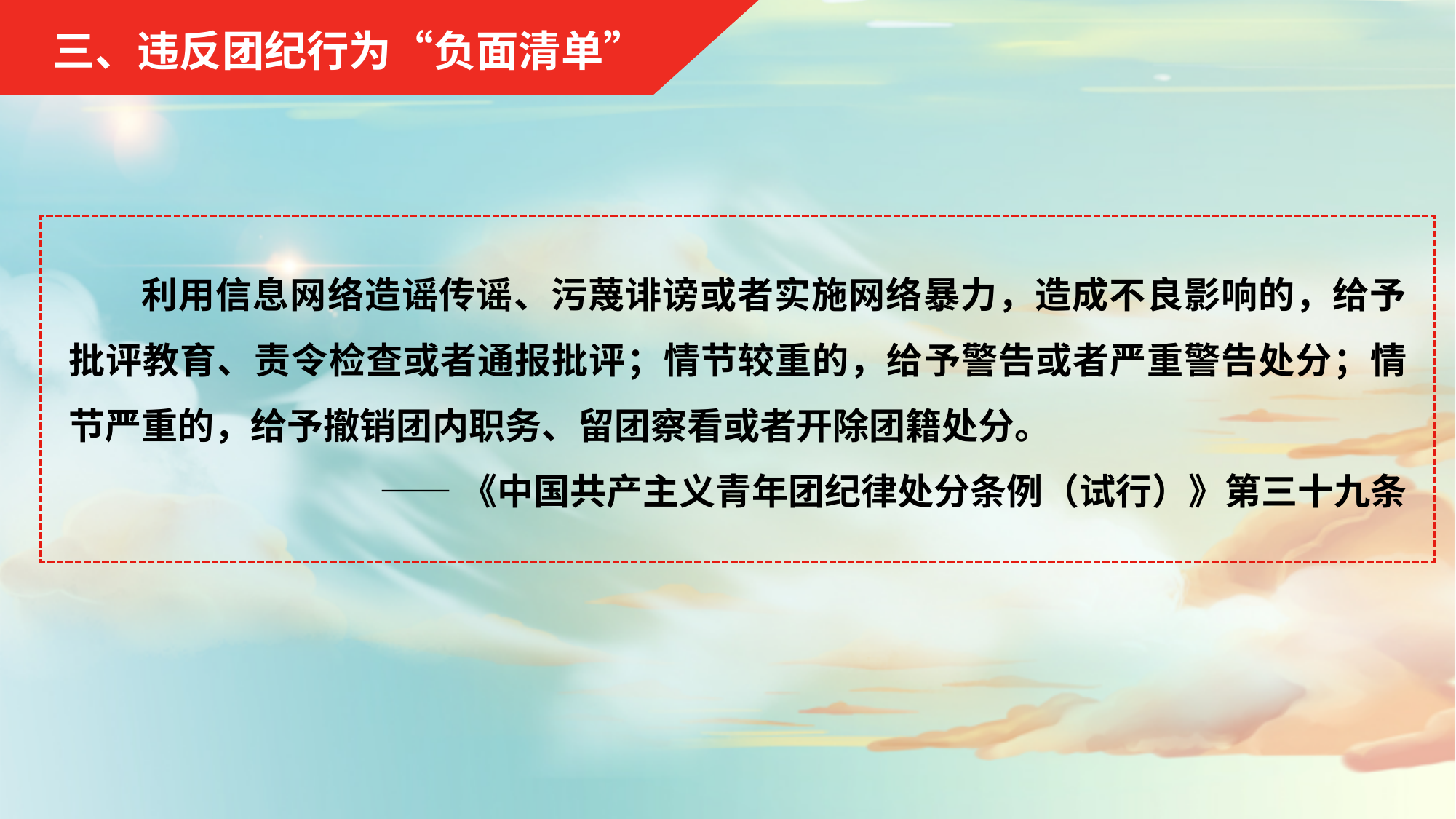

三、违反团纪行为“负面清单”

利用信息网络造谣传谣、污蔑诽谤或者实施网络暴力，造成不良影响的，给予批评教育、责令检查或者通报批评；情节较重的，给予警告或者严重警告处分；情节严重的，给予撤销团内职务、留团察看或者开除团籍处分。
——《中国共产主义青年团纪律处分条例（试行）》第三十九条